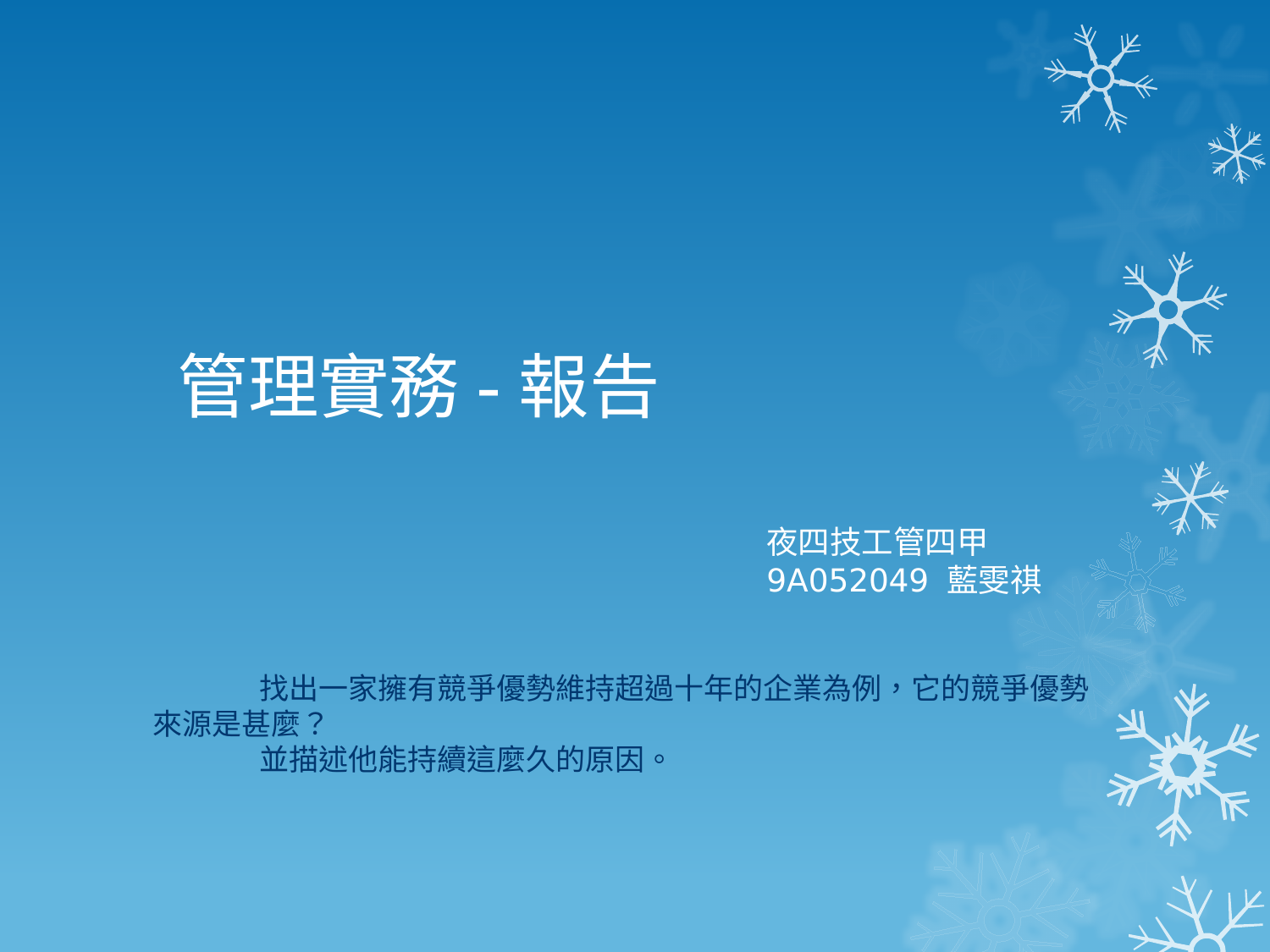

# 管理實務-報告
夜四技工管四甲
9A052049 藍雯祺
	找出一家擁有競爭優勢維持超過十年的企業為例，它的競爭優勢來源是甚麼？
	並描述他能持續這麼久的原因。